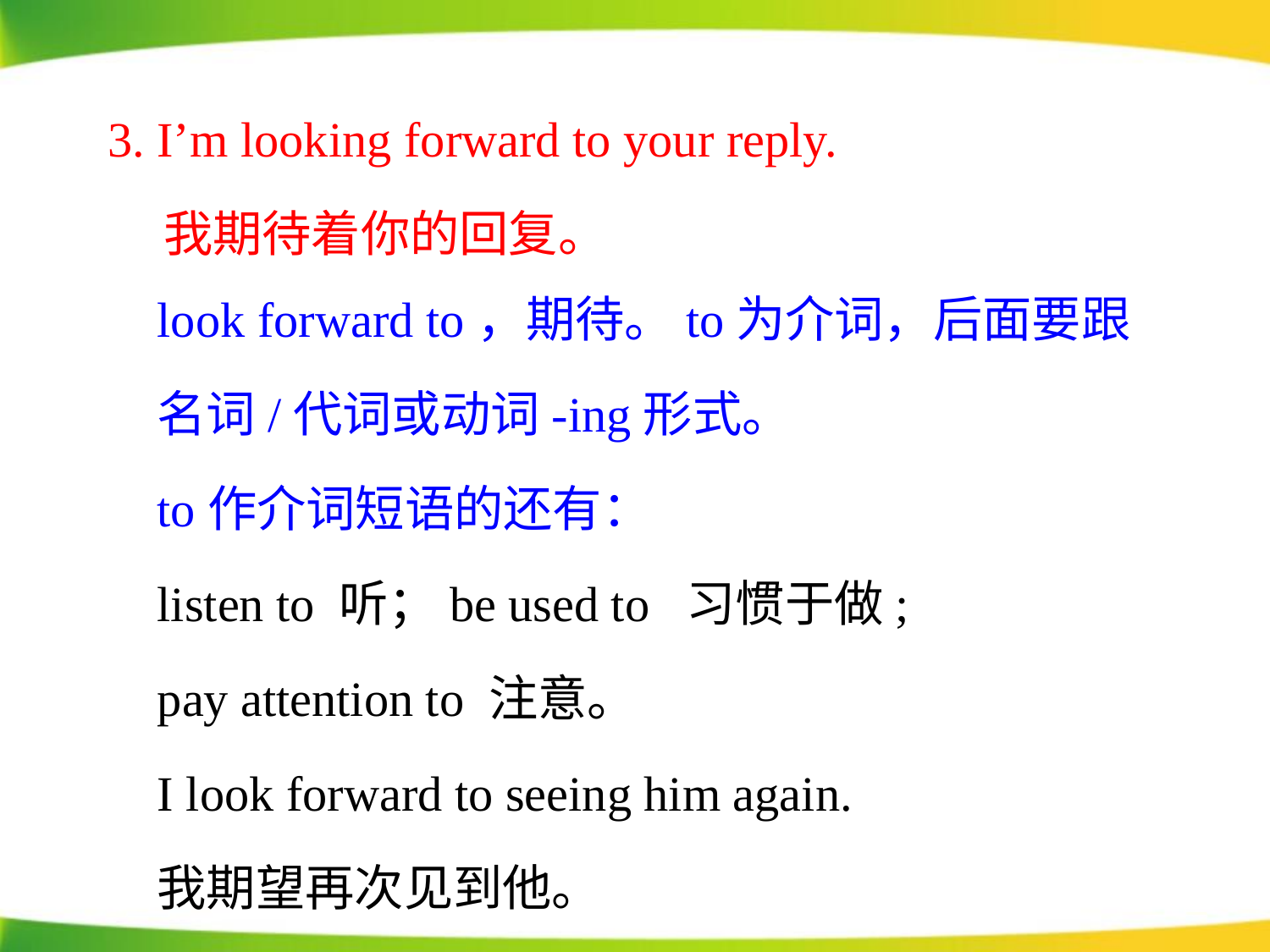

3. I’m looking forward to your reply.
    我期待着你的回复。
look forward to，期待。to为介词，后面要跟名词/代词或动词-ing形式。
to作介词短语的还有：
listen to 听；be used to  习惯于做;
pay attention to 注意。
I look forward to seeing him again.
我期望再次见到他。